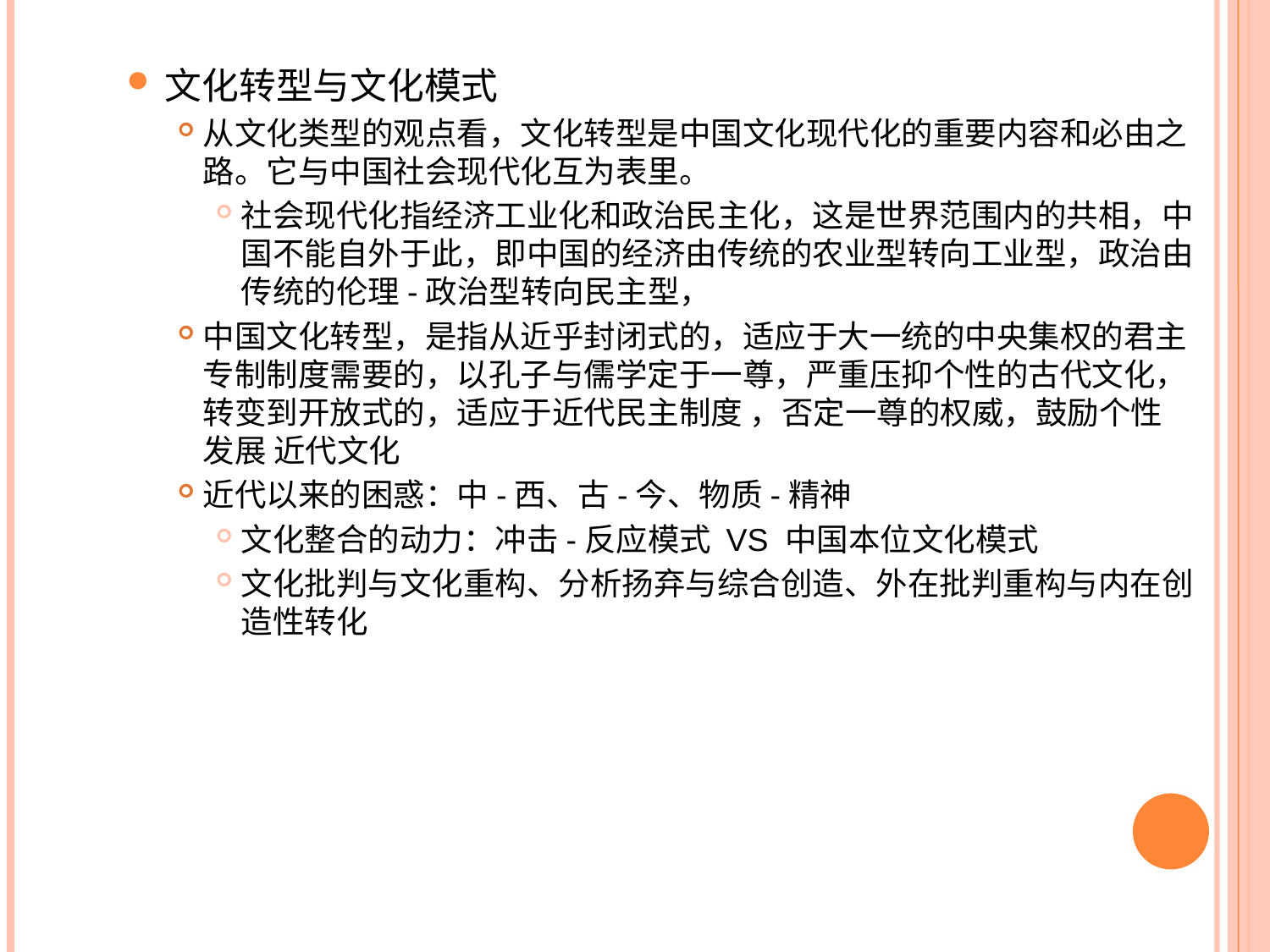

文化转型与文化模式
从文化类型的观点看，文化转型是中国文化现代化的重要内容和必由之路。它与中国社会现代化互为表里。
社会现代化指经济工业化和政治民主化，这是世界范围内的共相，中国不能自外于此，即中国的经济由传统的农业型转向工业型，政治由传统的伦理-政治型转向民主型，
中国文化转型，是指从近乎封闭式的，适应于大一统的中央集权的君主专制制度需要的，以孔子与儒学定于一尊，严重压抑个性的古代文化，转变到开放式的，适应于近代民主制度 ，否定一尊的权威，鼓励个性发展 近代文化
近代以来的困惑：中-西、古-今、物质-精神
文化整合的动力：冲击-反应模式 VS 中国本位文化模式
文化批判与文化重构、分析扬弃与综合创造、外在批判重构与内在创造性转化